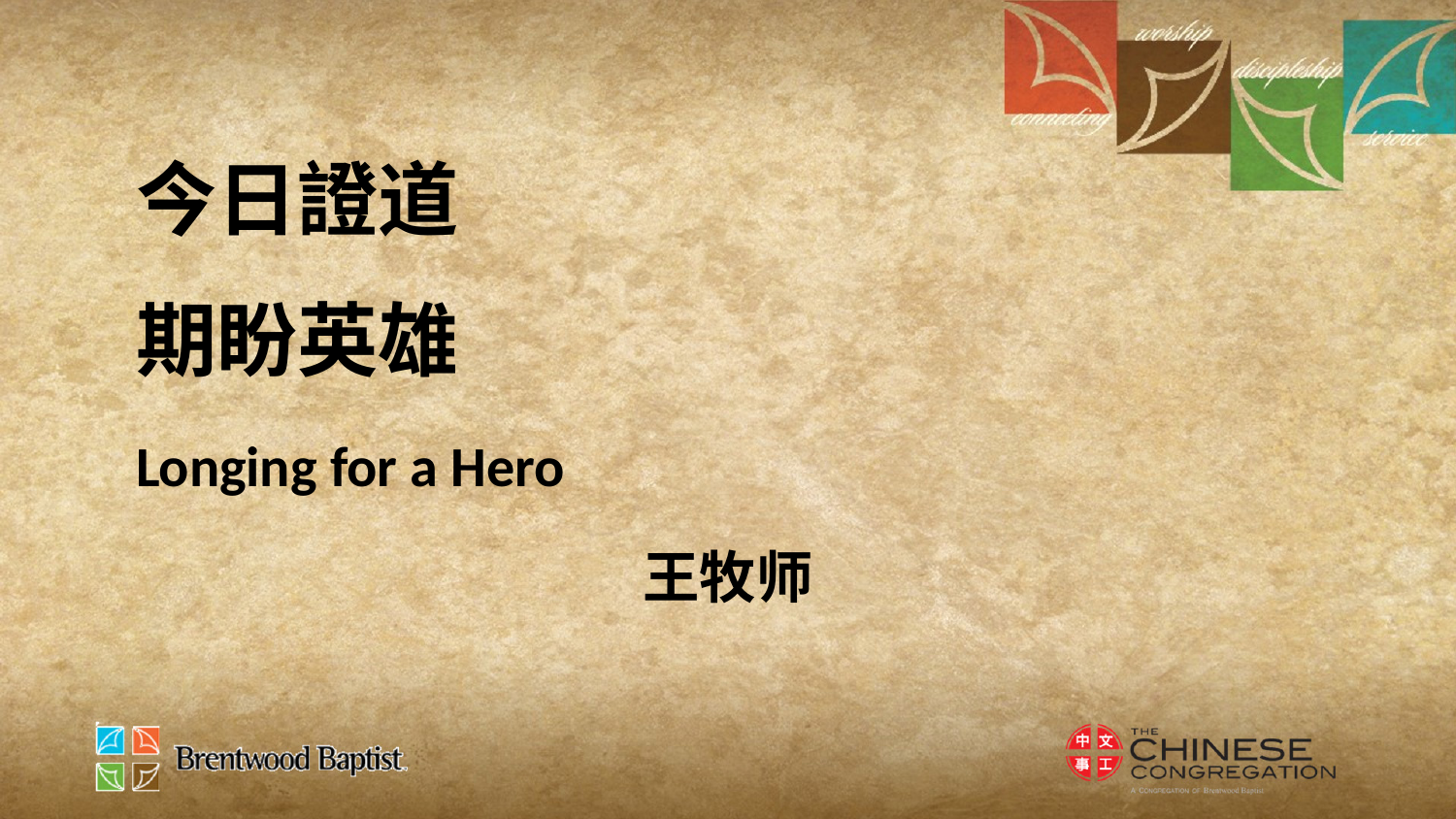

今日證道

期盼英雄

Longing for a Hero

王牧师